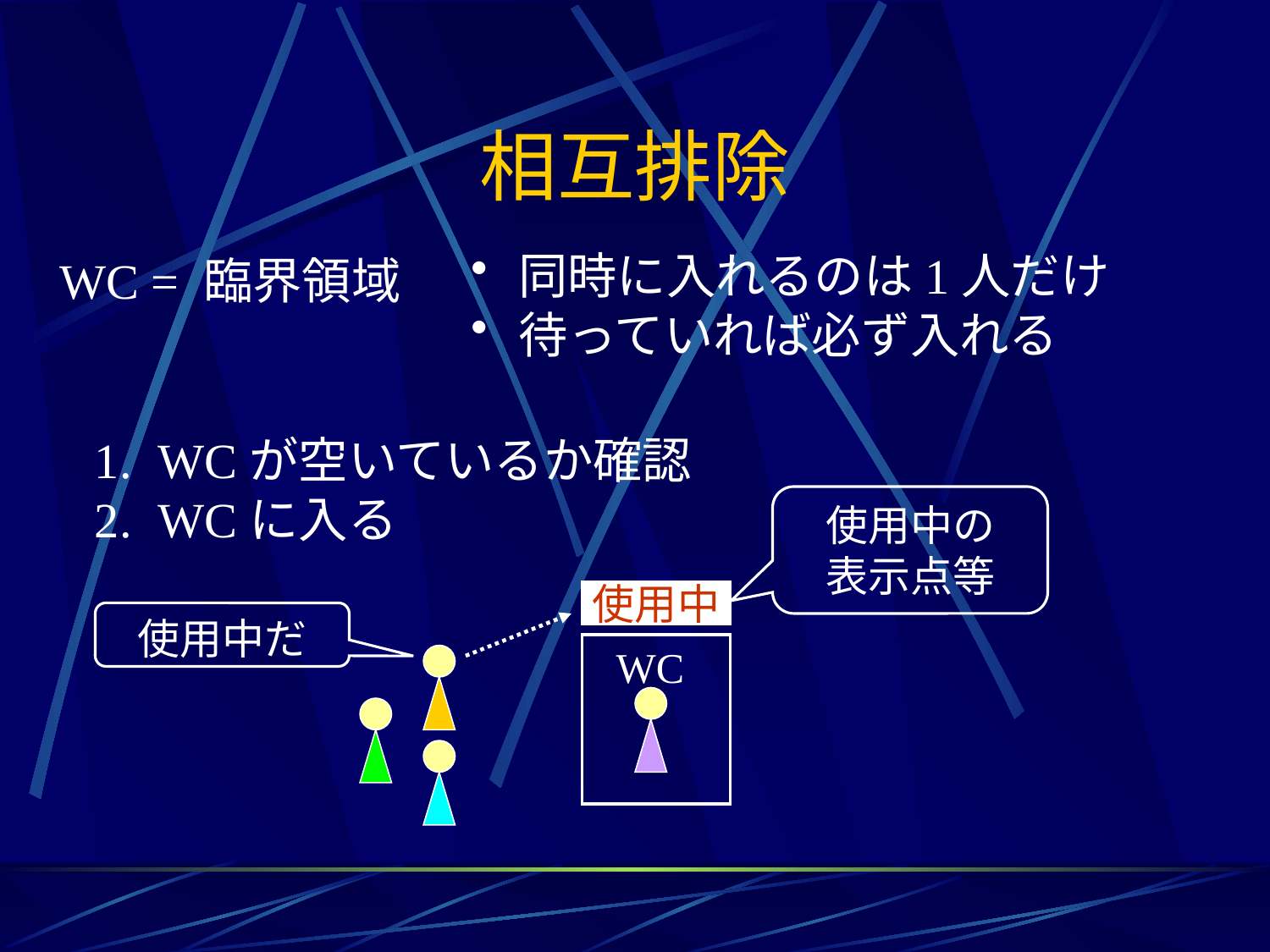

# 相互排除
同時に入れるのは1人だけ
待っていれば必ず入れる
WC = 臨界領域
WCが空いているか確認
WCに入る
使用中の
表示点等
使用中
使用中だ

WC